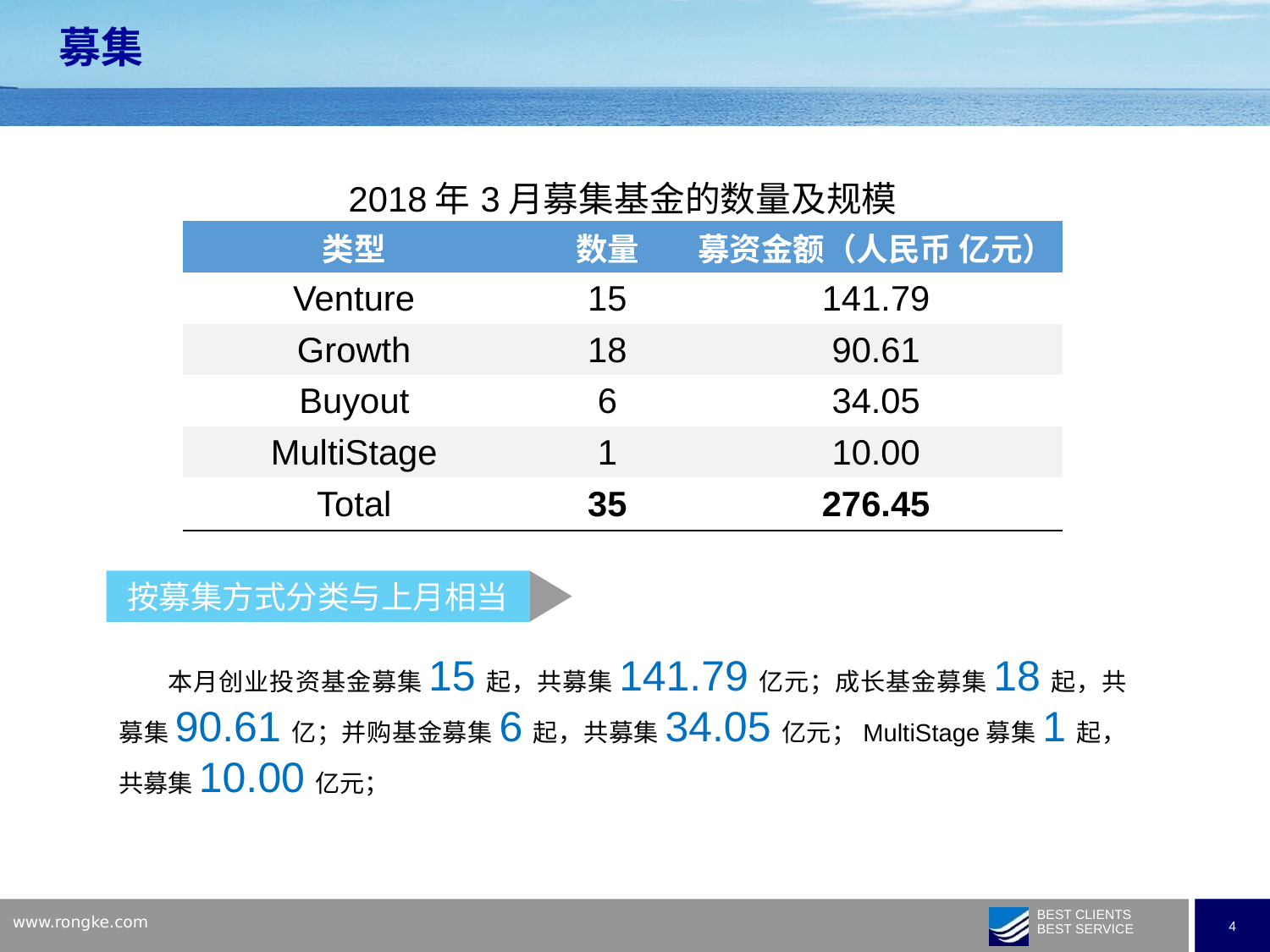

募集
| 2018年3月募集基金的数量及规模 |  |  |
| --- | --- | --- |
| 类型 | 数量 | 募资金额（人民币 亿元） |
| Venture | 15 | 141.79 |
| Growth | 18 | 90.61 |
| Buyout | 6 | 34.05 |
| MultiStage | 1 | 10.00 |
| Total | 35 | 276.45 |
按募集方式分类与上月相当

       本月创业投资基金募集15起，共募集141.79亿元；成长基金募集18起，共募集90.61亿；并购基金募集6起，共募集34.05亿元；MultiStage募集1起，共募集10.00亿元；